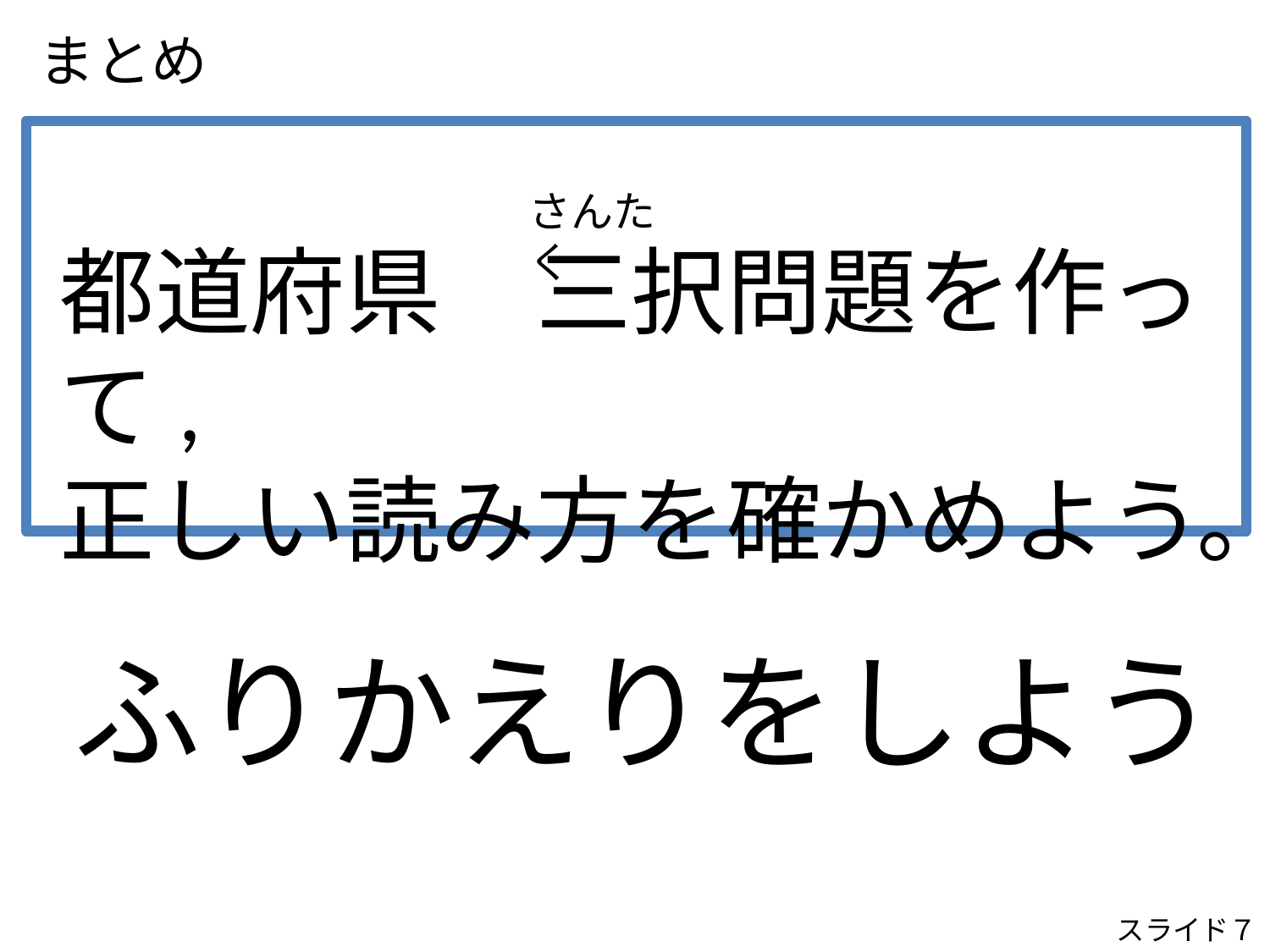

まとめ

さんたく
都道府県　三択問題を作って,
正しい読み方を確かめよう。
ふりかえりをしよう
スライド７